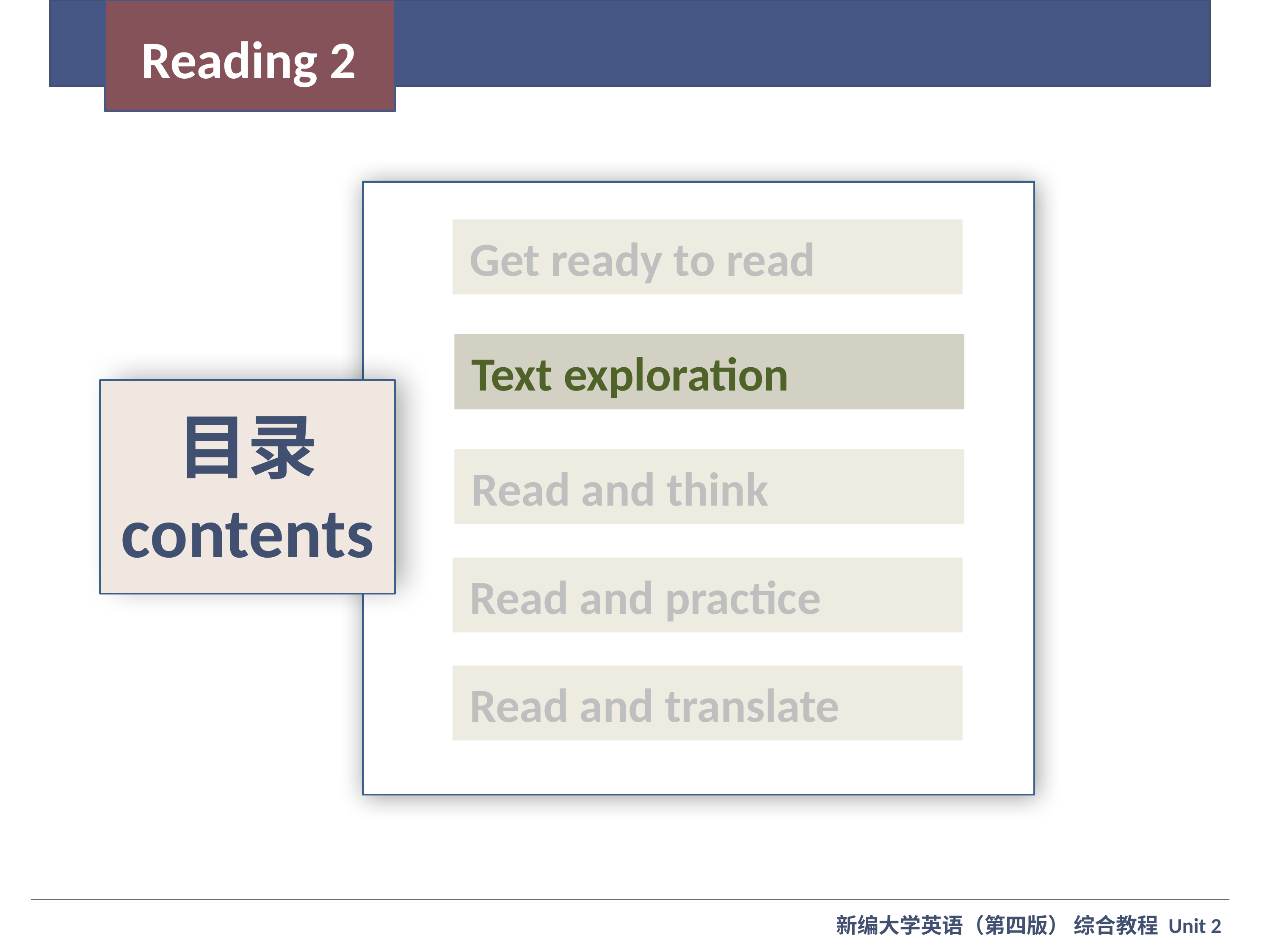

Reading 2

 Get ready to read
 Text exploration
目录
contents
 Read and think
 Read and practice
 Read and translate